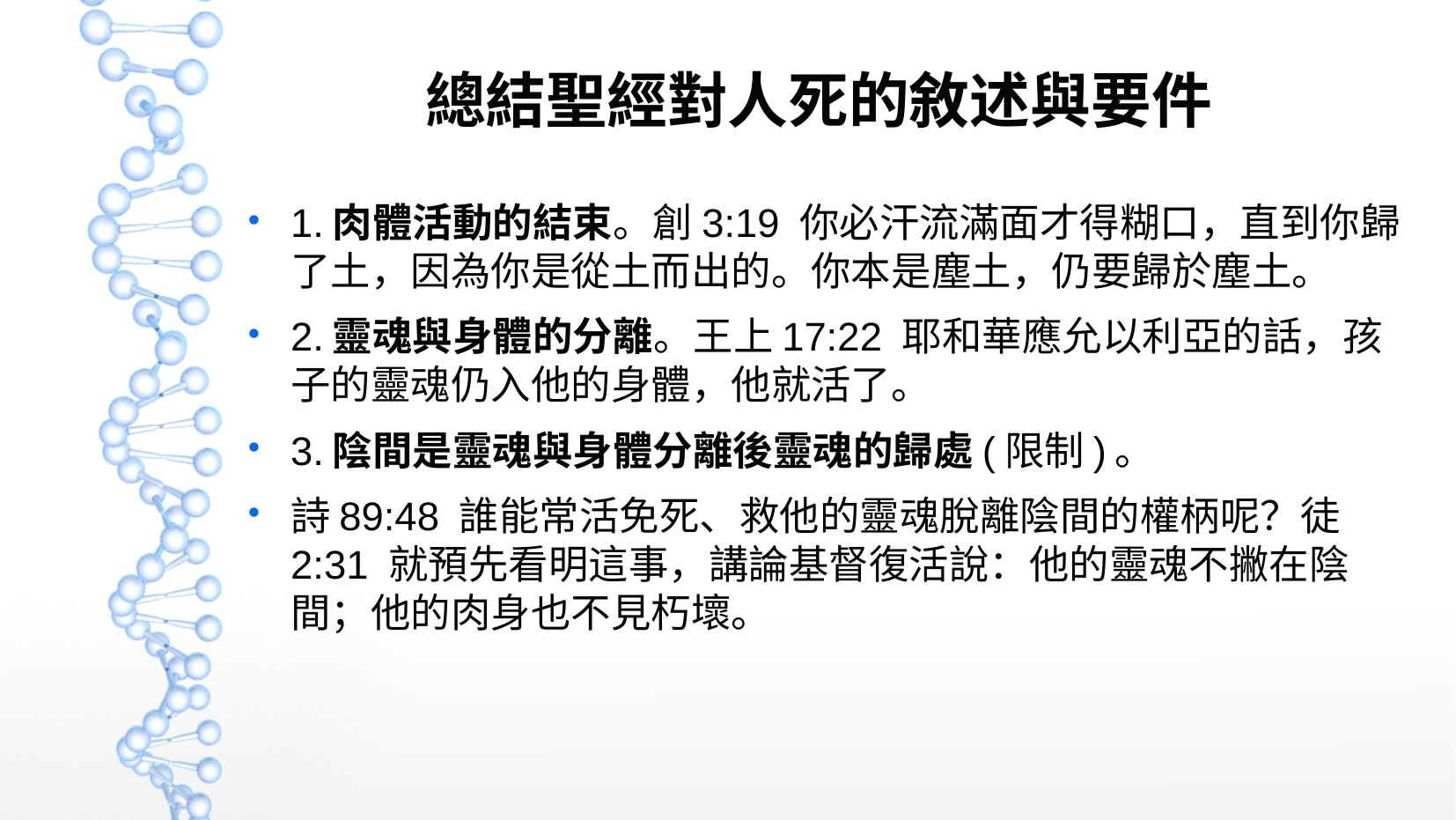

總結聖經對人死的敘述與要件
1.肉體活動的結束。創3:19 你必汗流滿面才得糊口，直到你歸了土，因為你是從土而出的。你本是塵土，仍要歸於塵土。
2.靈魂與身體的分離。王上17:22 耶和華應允以利亞的話，孩子的靈魂仍入他的身體，他就活了。
3.陰間是靈魂與身體分離後靈魂的歸處(限制)。
詩89:48 誰能常活免死、救他的靈魂脫離陰間的權柄呢？徒2:31 就預先看明這事，講論基督復活說：他的靈魂不撇在陰間；他的肉身也不見朽壞。